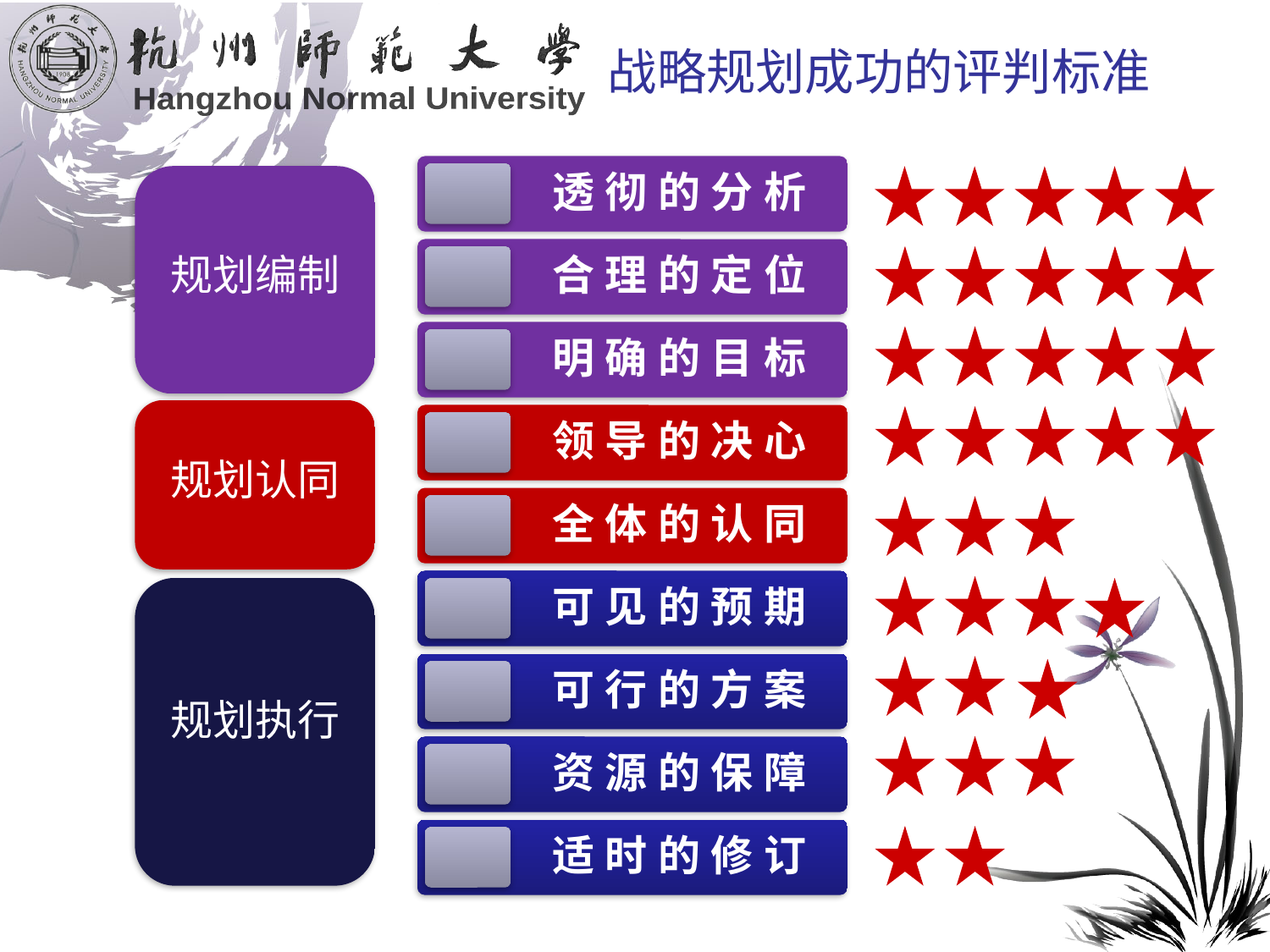

战略规划成功的评判标准
透彻的分析
合理的定位
明确的目标
领导的决心
全体的认同
可见的预期
可行的方案
资源的保障
适时的修订

规划编制

规划认同

规划执行